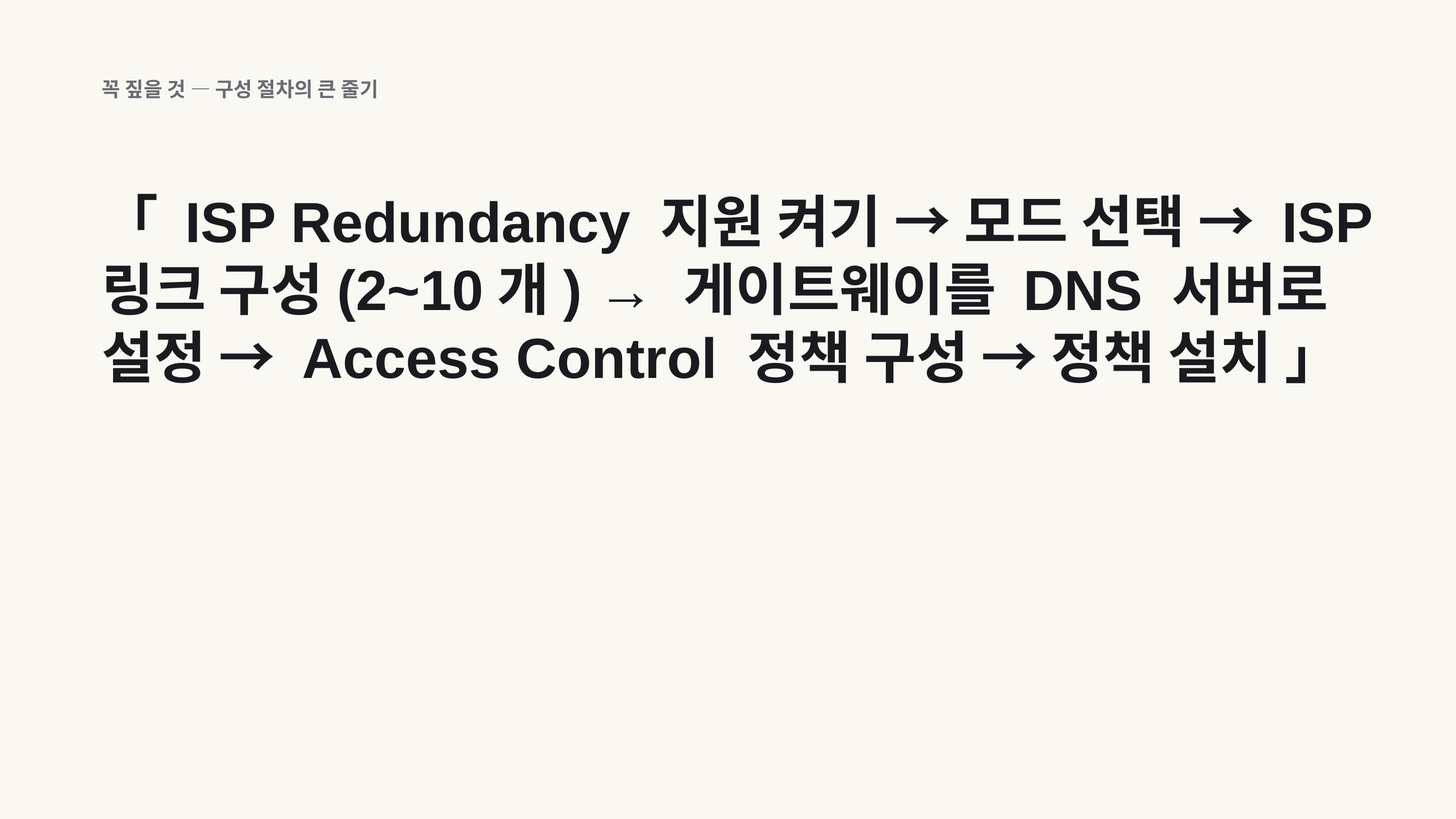

꼭 짚을 것 — 구성 절차의 큰 줄기
「 ISP Redundancy 지원 켜기 → 모드 선택 → ISP 링크 구성(2~10개) → 게이트웨이를 DNS 서버로 설정 → Access Control 정책 구성 → 정책 설치 」